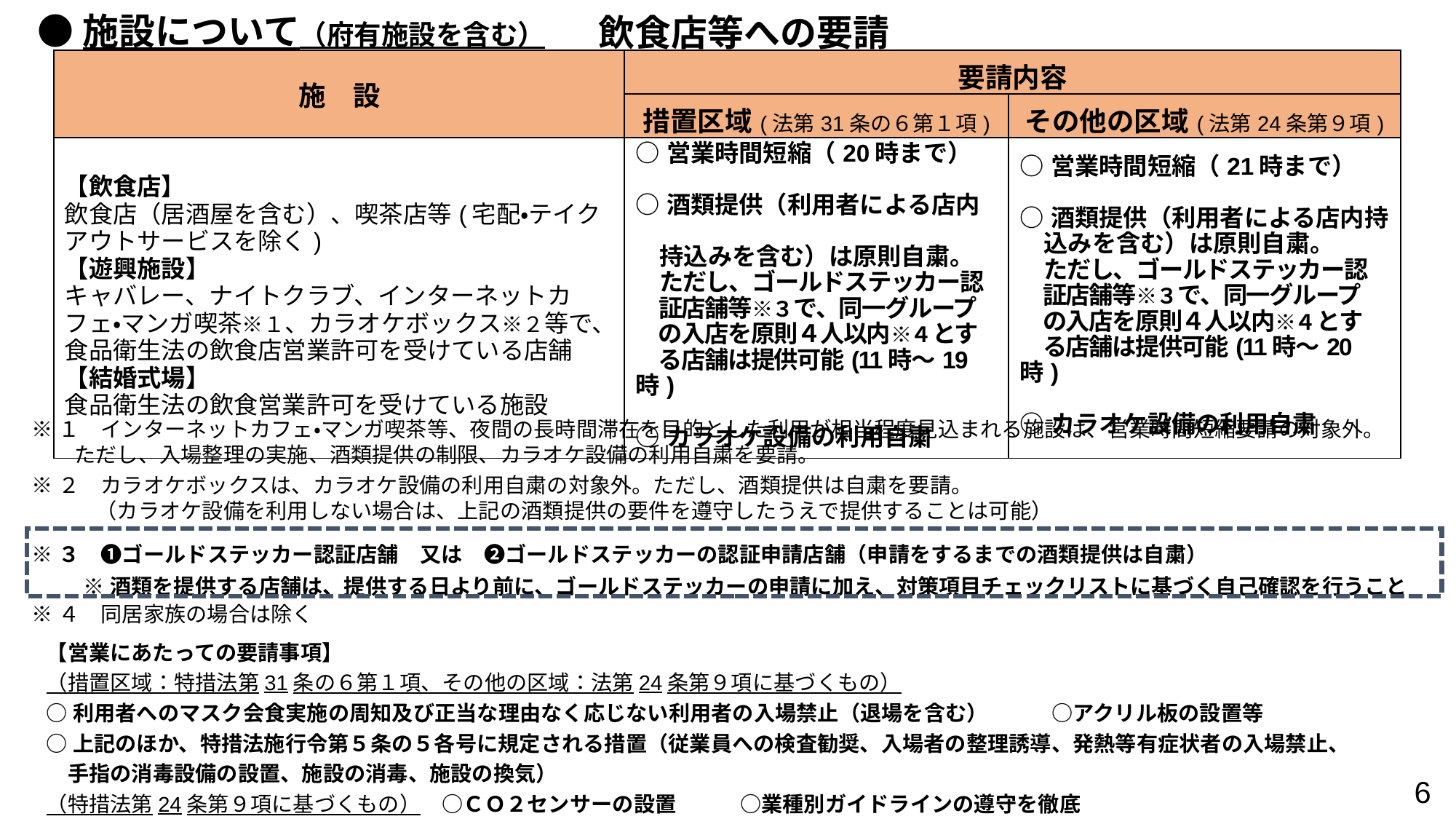

●施設について（府有施設を含む）

飲食店等への要請
| 施　設 | 要請内容 |  |
| --- | --- | --- |
|  | 措置区域(法第31条の６第１項) | その他の区域(法第24条第９項) |
| 【飲食店】 飲食店（居酒屋を含む）、喫茶店等(宅配・テイクアウトサービスを除く) 【遊興施設】 キャバレー、ナイトクラブ、インターネットカフェ・マンガ喫茶※１、カラオケボックス※２等で、食品衛生法の飲食店営業許可を受けている店舗 【結婚式場】 食品衛生法の飲食営業許可を受けている施設 | ○営業時間短縮（20時まで） ○酒類提供（利用者による店内　 　持込みを含む）は原則自粛。 　ただし、ゴールドステッカー認 　証店舗等※３で、同一グループ 　の入店を原則４人以内※４とす 　る店舗は提供可能(11時～19時) ○カラオケ設備の利用自粛 | ○営業時間短縮（21時まで） ○酒類提供（利用者による店内持 　込みを含む）は原則自粛。 　ただし、ゴールドステッカー認 　証店舗等※３で、同一グループ 　の入店を原則４人以内※４とす 　る店舗は提供可能(11時～20時) ○カラオケ設備の利用自粛 |
※１　インターネットカフェ・マンガ喫茶等、夜間の長時間滞在を目的とした利用が相当程度見込まれる施設は、営業時間短縮要請の対象外。
　　ただし、入場整理の実施、酒類提供の制限、カラオケ設備の利用自粛を要請。
※２　カラオケボックスは、カラオケ設備の利用自粛の対象外。ただし、酒類提供は自粛を要請。
　　　（カラオケ設備を利用しない場合は、上記の酒類提供の要件を遵守したうえで提供することは可能）

※３　❶ゴールドステッカー認証店舗　又は　❷ゴールドステッカーの認証申請店舗（申請をするまでの酒類提供は自粛）
※酒類を提供する店舗は、提供する日より前に、ゴールドステッカーの申請に加え、対策項目チェックリストに基づく自己確認を行うこと
※４　同居家族の場合は除く
【営業にあたっての要請事項】
（措置区域：特措法第31条の６第１項、その他の区域：法第24条第９項に基づくもの）
○利用者へのマスク会食実施の周知及び正当な理由なく応じない利用者の入場禁止（退場を含む）　　　○アクリル板の設置等
○上記のほか、特措法施行令第５条の５各号に規定される措置（従業員への検査勧奨、入場者の整理誘導、発熱等有症状者の入場禁止、
　手指の消毒設備の設置、施設の消毒、施設の換気）
（特措法第24条第９項に基づくもの）　○ＣＯ２センサーの設置　　　○業種別ガイドラインの遵守を徹底
6